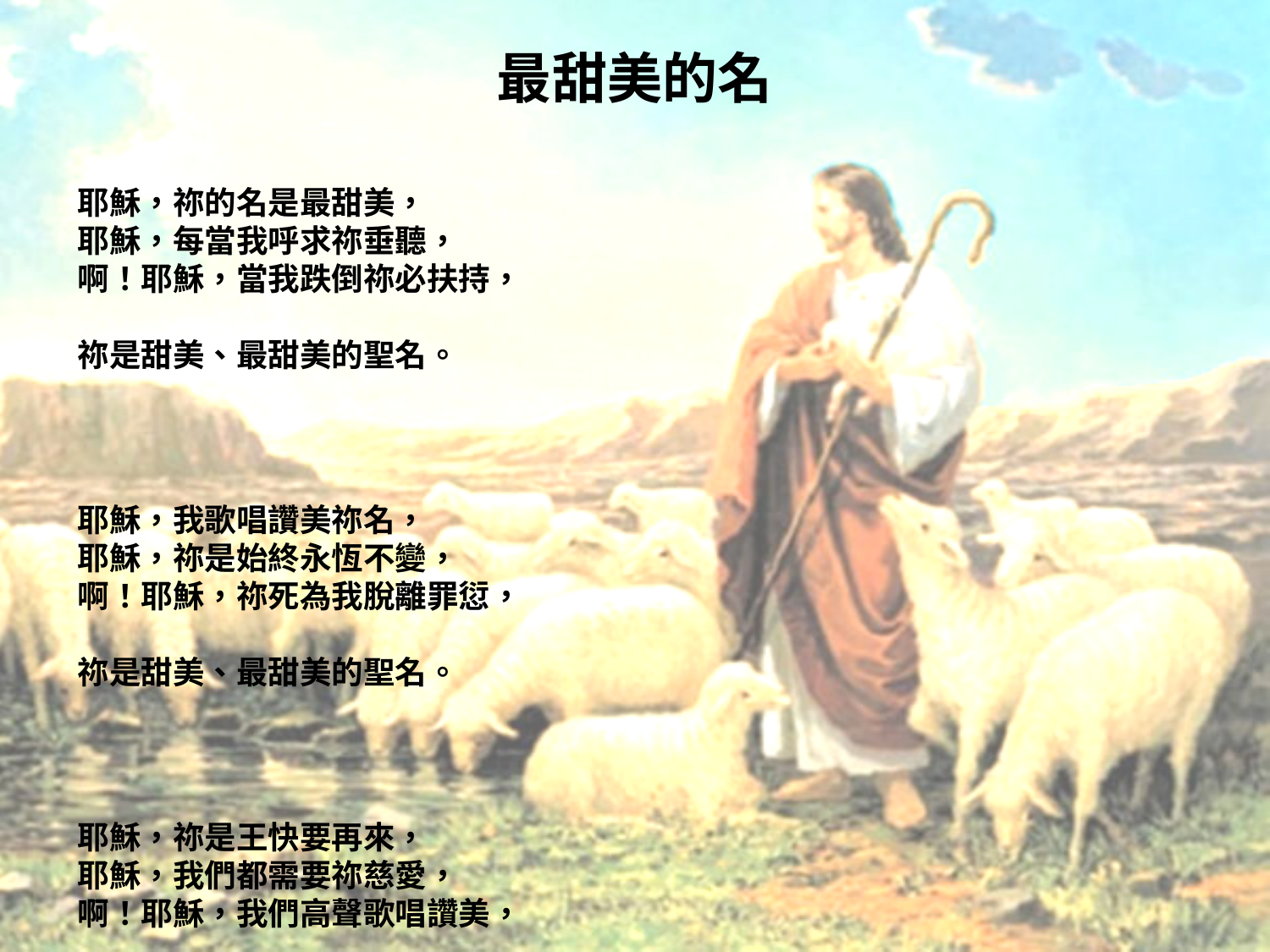

# 最甜美的名
耶穌，祢的名是最甜美，
耶穌，每當我呼求祢垂聽，
啊！耶穌，當我跌倒祢必扶持，
祢是甜美、最甜美的聖名。

耶穌，我歌唱讚美祢名，
耶穌，祢是始終永恆不變，
啊！耶穌，祢死為我脫離罪愆，
祢是甜美、最甜美的聖名。

耶穌，祢是王快要再來，
耶穌，我們都需要祢慈愛，
啊！耶穌，我們高聲歌唱讚美，
祢是甜美、最甜美的聖名。